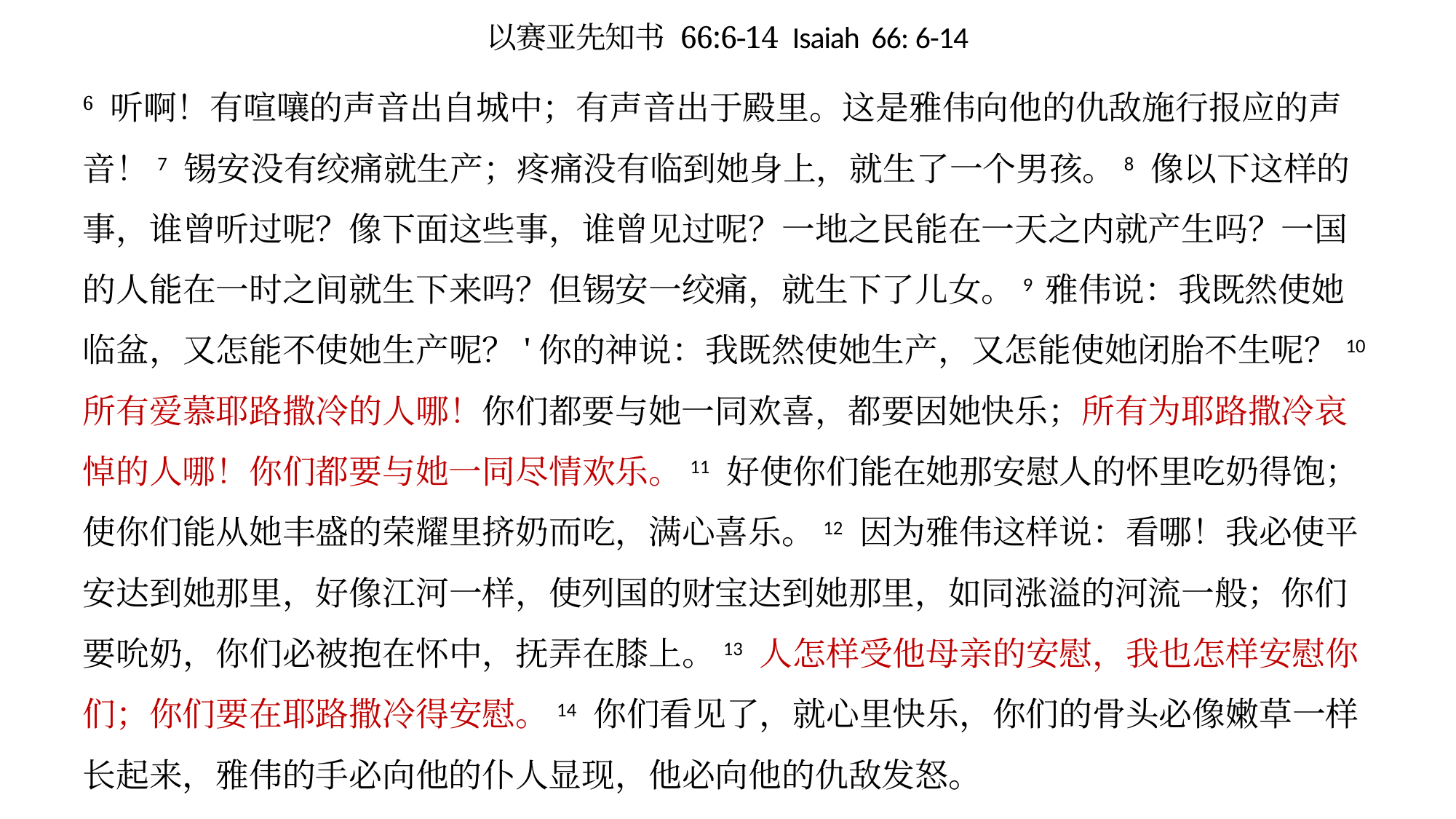

# 以赛亚先知书 66:6-14  Isaiah  66: 6-14
6 听啊！有喧嚷的声音出自城中；有声音出于殿里。这是雅伟向他的仇敌施行报应的声音！7 锡安没有绞痛就生产；疼痛没有临到她身上，就生了一个男孩。8 像以下这样的事，谁曾听过呢？像下面这些事，谁曾见过呢？一地之民能在一天之内就产生吗？一国的人能在一时之间就生下来吗？但锡安一绞痛，就生下了儿女。9 雅伟说：我既然使她临盆，又怎能不使她生产呢？'你的神说：我既然使她生产，又怎能使她闭胎不生呢？10 所有爱慕耶路撒冷的人哪！你们都要与她一同欢喜，都要因她快乐；所有为耶路撒冷哀悼的人哪！你们都要与她一同尽情欢乐。11 好使你们能在她那安慰人的怀里吃奶得饱；使你们能从她丰盛的荣耀里挤奶而吃，满心喜乐。12 因为雅伟这样说：看哪！我必使平安达到她那里，好像江河一样，使列国的财宝达到她那里，如同涨溢的河流一般；你们要吮奶，你们必被抱在怀中，抚弄在膝上。13 人怎样受他母亲的安慰，我也怎样安慰你们；你们要在耶路撒冷得安慰。14 你们看见了，就心里快乐，你们的骨头必像嫩草一样长起来，雅伟的手必向他的仆人显现，他必向他的仇敌发怒。